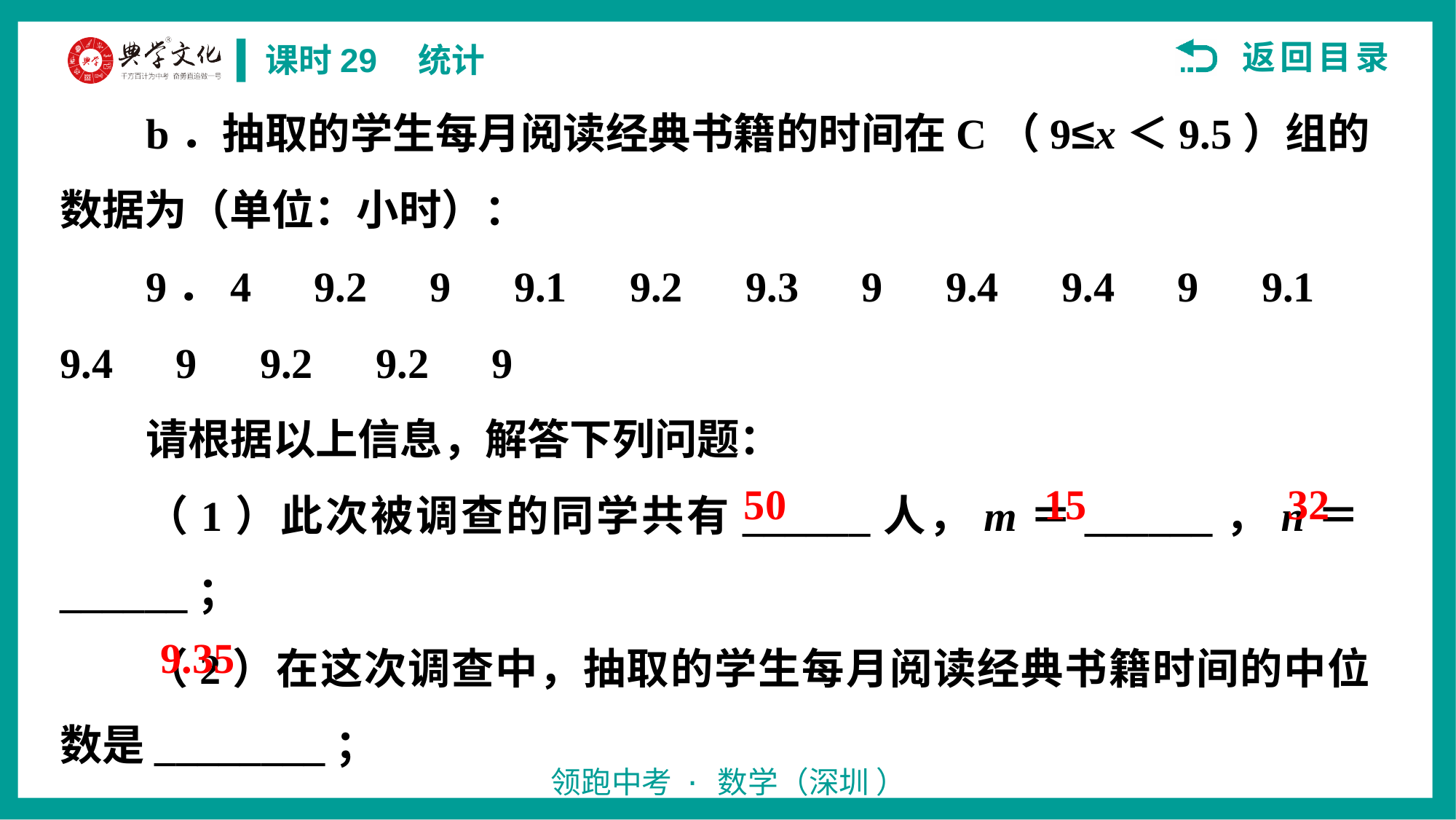

b．抽取的学生每月阅读经典书籍的时间在C（9≤x＜9.5）组的数据为（单位：小时）：
9．4　9.2　9　9.1　9.2　9.3　9　9.4　9.4　9　9.1　9.4　9　9.2　9.2　9
请根据以上信息，解答下列问题：
（1）此次被调查的同学共有______人，m＝______，n＝______；
（2）在这次调查中，抽取的学生每月阅读经典书籍时间的中位数是________；
50
15
32
9.35